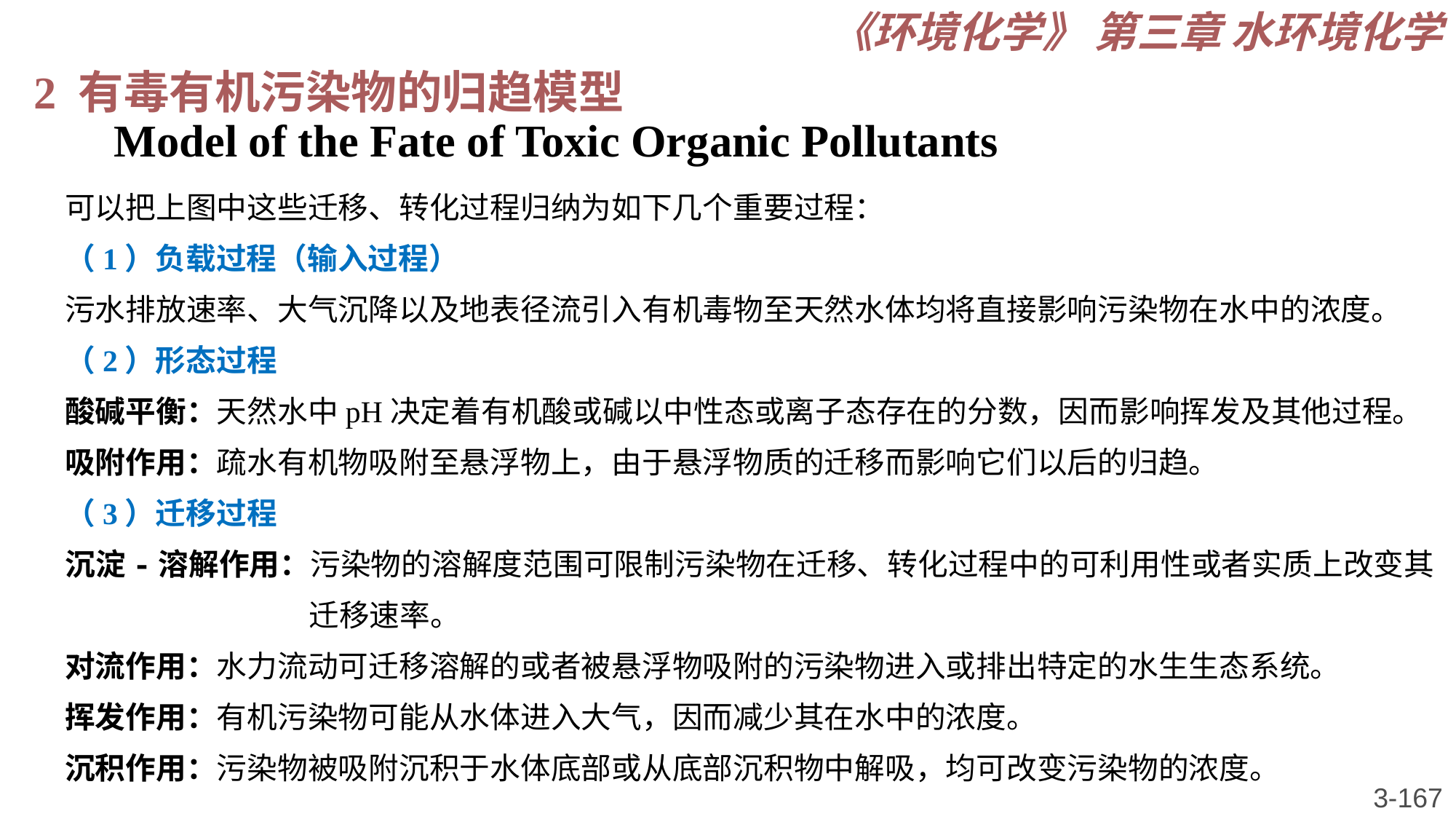

《环境化学》 第三章 水环境化学
2 有毒有机污染物的归趋模型
 Model of the Fate of Toxic Organic Pollutants
可以把上图中这些迁移、转化过程归纳为如下几个重要过程：
（1）负载过程（输入过程）
污水排放速率、大气沉降以及地表径流引入有机毒物至天然水体均将直接影响污染物在水中的浓度。
（2）形态过程
酸碱平衡：天然水中pH决定着有机酸或碱以中性态或离子态存在的分数，因而影响挥发及其他过程。
吸附作用：疏水有机物吸附至悬浮物上，由于悬浮物质的迁移而影响它们以后的归趋。
（3）迁移过程
沉淀-溶解作用：污染物的溶解度范围可限制污染物在迁移、转化过程中的可利用性或者实质上改变其 迁移速率。
对流作用：水力流动可迁移溶解的或者被悬浮物吸附的污染物进入或排出特定的水生生态系统。
挥发作用：有机污染物可能从水体进入大气，因而减少其在水中的浓度。
沉积作用：污染物被吸附沉积于水体底部或从底部沉积物中解吸，均可改变污染物的浓度。
3-167